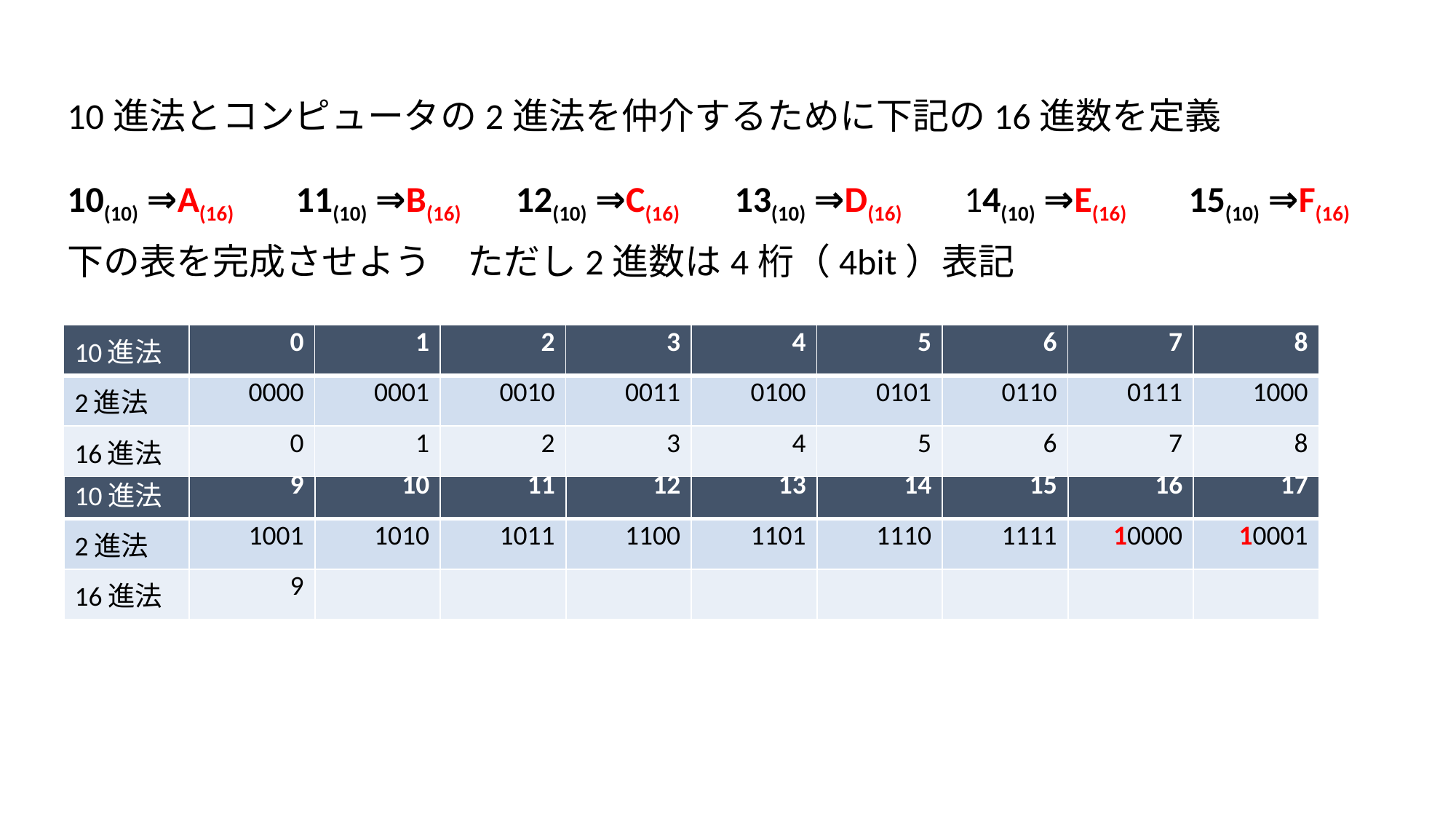

# 10進法とコンピュータの2進法を仲介するために下記の16進数を定義 10(10) ⇒A(16) 　11(10) ⇒B(16) 　12(10) ⇒C(16) 　13(10) ⇒D(16) 　14(10) ⇒E(16) 　15(10) ⇒F(16)　 下の表を完成させよう　ただし2進数は4桁（4bit）表記

| 10進法 | 0 | 1 | 2 | 3 | 4 | 5 | 6 | 7 | 8 |
| --- | --- | --- | --- | --- | --- | --- | --- | --- | --- |
| 2進法 | 0000 | 0001 | 0010 | 0011 | 0100 | 0101 | 0110 | 0111 | 1000 |
| 16進法 | 0 | 1 | 2 | 3 | 4 | 5 | 6 | 7 | 8 |
| 10進法 | 9 | 10 | 11 | 12 | 13 | 14 | 15 | 16 | 17 |
| --- | --- | --- | --- | --- | --- | --- | --- | --- | --- |
| 2進法 | 1001 | 1010 | 1011 | 1100 | 1101 | 1110 | 1111 | 10000 | 10001 |
| 16進法 | 9 |  |  |  |  |  |  |  |  |